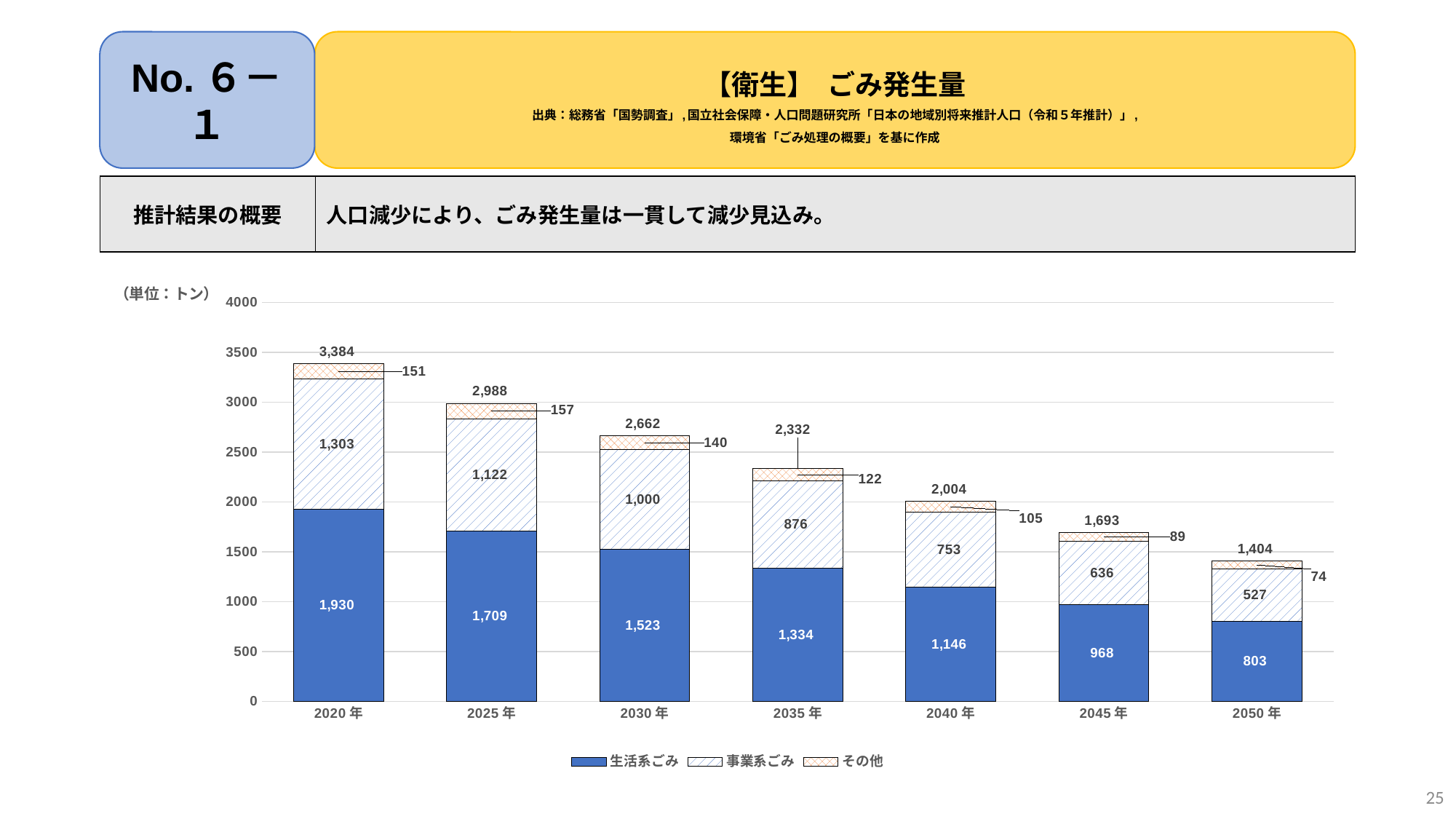

No.６－１

# 【衛生】  ごみ発生量 出典：総務省「国勢調査」,国立社会保障・人口問題研究所「日本の地域別将来推計人口（令和５年推計）」, 環境省「ごみ処理の概要」を基に作成
| 推計結果の概要 | 人口減少により、ごみ発生量は一貫して減少見込み。 |
| --- | --- |

### Chart

| Category | 生活系ごみ | 事業系ごみ | その他 | ごみ発生量 |
|---|---|---|---|---|
| 2020年 | 1930.0 | 1303.0 | 151.0 | 3384.0 |
| 2025年 | 1708.854509866644 | 1122.103676111027 | 156.72657533226578 | 2987.684761309937 |
| 2030年 | 1522.6090391611197 | 999.807292111662 | 139.64518272318955 | 2662.0615139959714 |
| 2035年 | 1333.8523935696778 | 875.8619681033169 | 122.33347920253027 | 2332.0478408755253 |
| 2040年 | 1146.1420708473684 | 752.6037024320468 | 105.11773856169725 | 2003.8635118411125 |
| 2045年 | 968.0579185210746 | 635.6663734618676 | 88.78485641526592 | 1692.5091483982083 |
| 2050年 | 803.1574343458462 | 527.3859795388344 | 73.66110655464563 | 1404.2045204393264 |
25